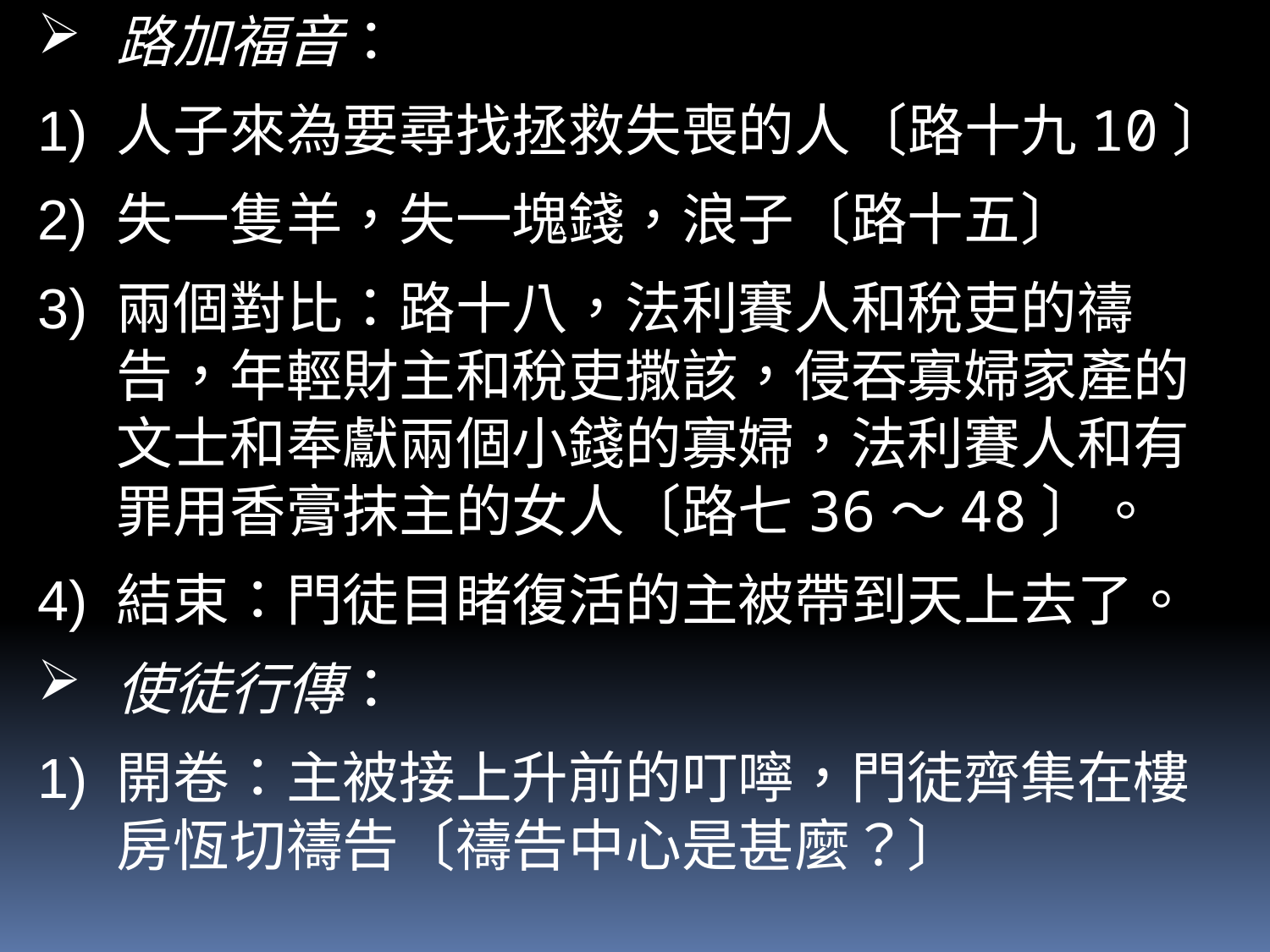

路加福音：
人子來為要尋找拯救失喪的人〔路十九10〕
失一隻羊，失一塊錢，浪子〔路十五〕
兩個對比：路十八，法利賽人和稅吏的禱告，年輕財主和稅吏撒該，侵吞寡婦家產的文士和奉獻兩個小錢的寡婦，法利賽人和有罪用香膏抹主的女人〔路七36～48〕。
結束：門徒目睹復活的主被帶到天上去了。
使徒行傳：
開卷：主被接上升前的叮嚀，門徒齊集在樓房恆切禱告〔禱告中心是甚麼？〕